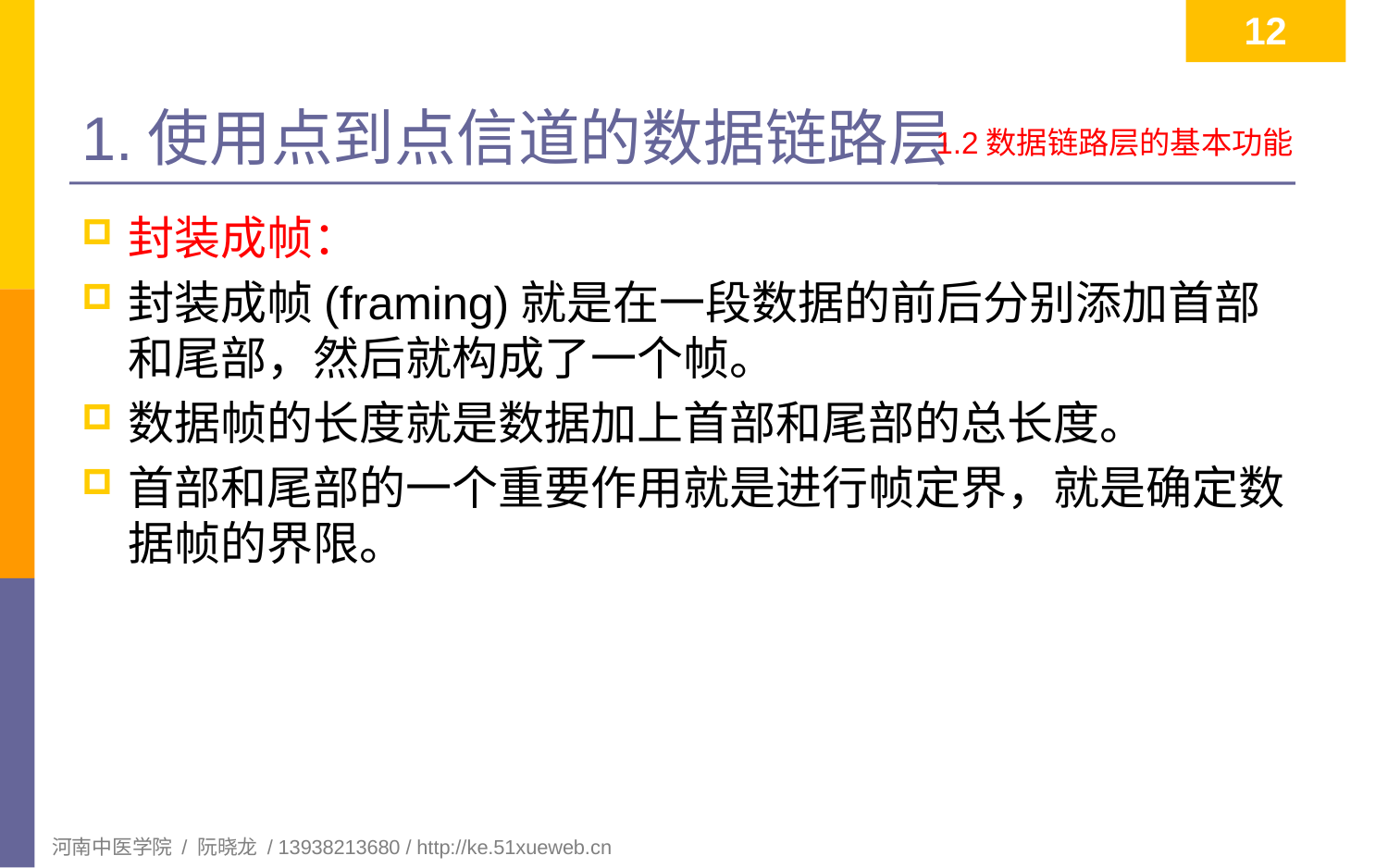

12
# 1.使用点到点信道的数据链路层
1.2数据链路层的基本功能
封装成帧：
封装成帧(framing)就是在一段数据的前后分别添加首部和尾部，然后就构成了一个帧。
数据帧的长度就是数据加上首部和尾部的总长度。
首部和尾部的一个重要作用就是进行帧定界，就是确定数据帧的界限。